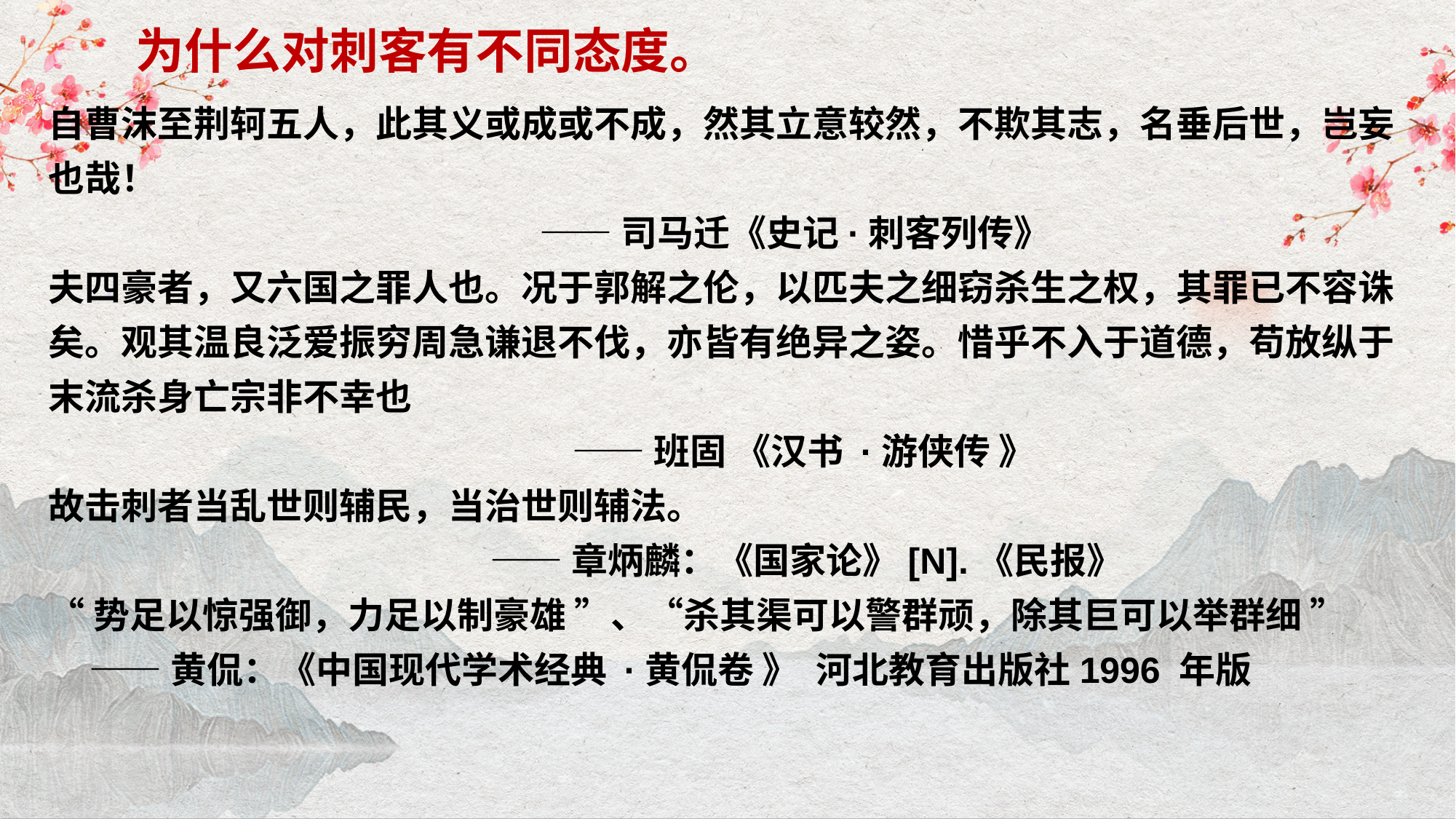

为什么对刺客有不同态度。
自曹沫至荆轲五人，此其义或成或不成，然其立意较然，不欺其志，名垂后世，岂妄也哉！
                                                            ——司马迁《史记·刺客列传》
夫四豪者，又六国之罪人也。况于郭解之伦，以匹夫之细窃杀生之权，其罪已不容诛矣。观其温良泛爱振穷周急谦退不伐，亦皆有绝异之姿。惜乎不入于道德，苟放纵于末流杀身亡宗非不幸也
                                                                ——班固 《汉书 ·游侠传 》
故击刺者当乱世则辅民，当治世则辅法。
                                                      ——章炳麟：《国家论》[N].《民报》
“势足以惊强御，力足以制豪雄 ”、“杀其渠可以警群顽，除其巨可以举群细 ”
     ——黄侃：《中国现代学术经典 ·黄侃卷 》河北教育出版社1996 年版